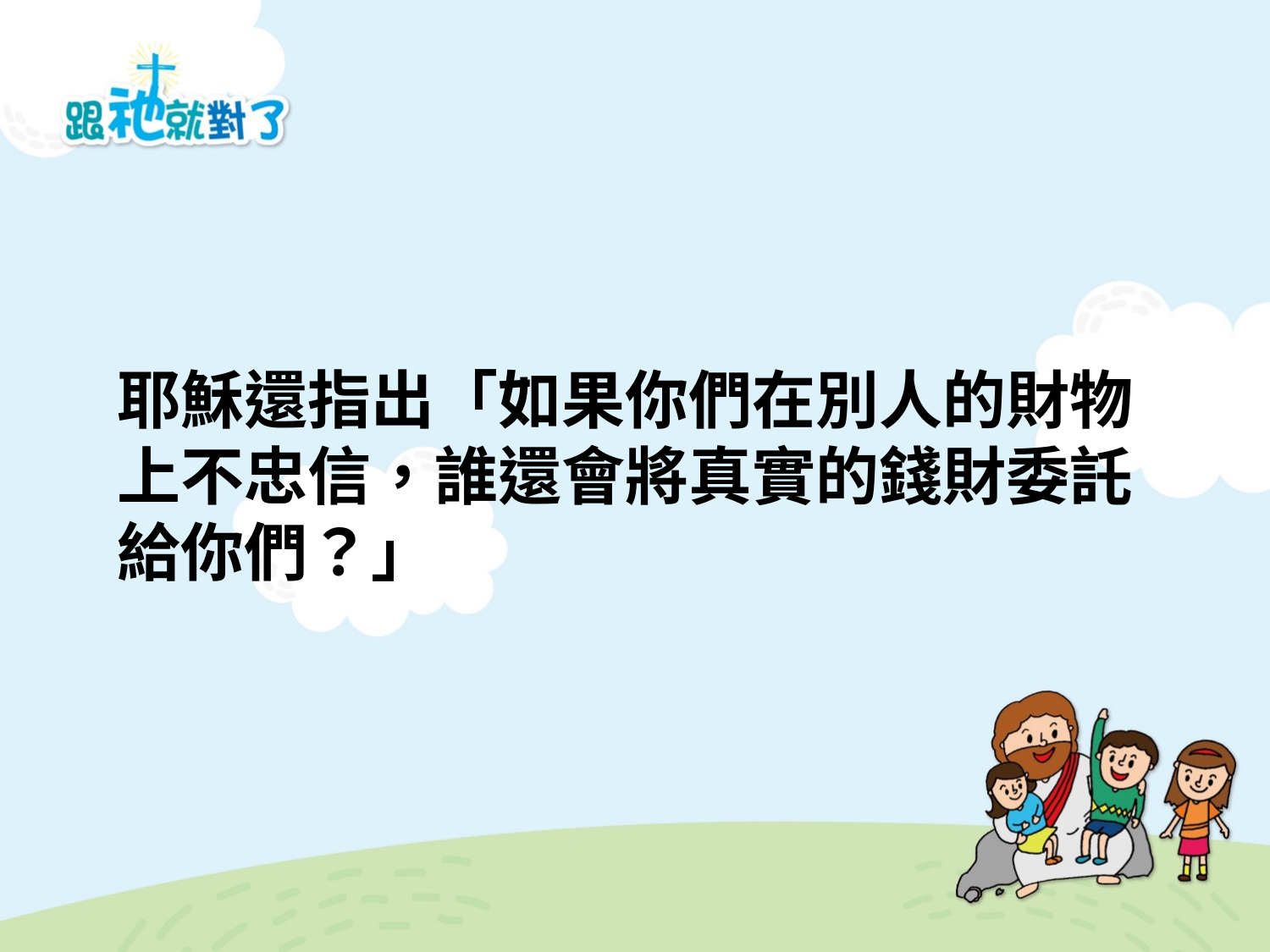

耶穌還指出「如果你們在別人的財物上不忠信，誰還會將真實的錢財委託給你們？」